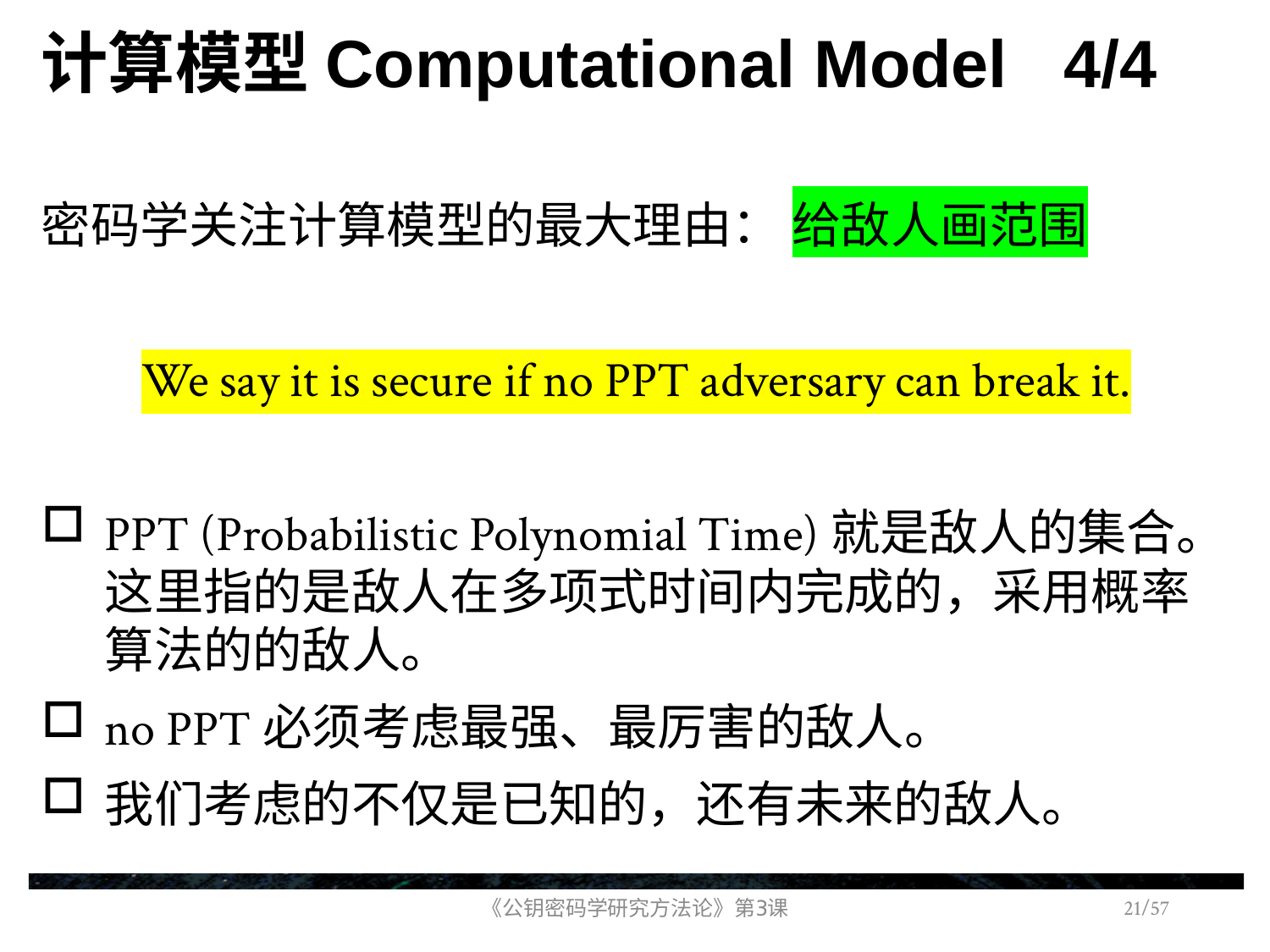

# 计算模型Computational Model   4/4
密码学关注计算模型的最大理由： 给敌人画范围

We say it is secure if no PPT adversary can break it.

PPT (Probabilistic Polynomial Time)就是敌人的集合。这里指的是敌人在多项式时间内完成的，采用概率算法的的敌人。
no PPT必须考虑最强、最厉害的敌人。
我们考虑的不仅是已知的，还有未来的敌人。
《公钥密码学研究方法论》第3课
21/57